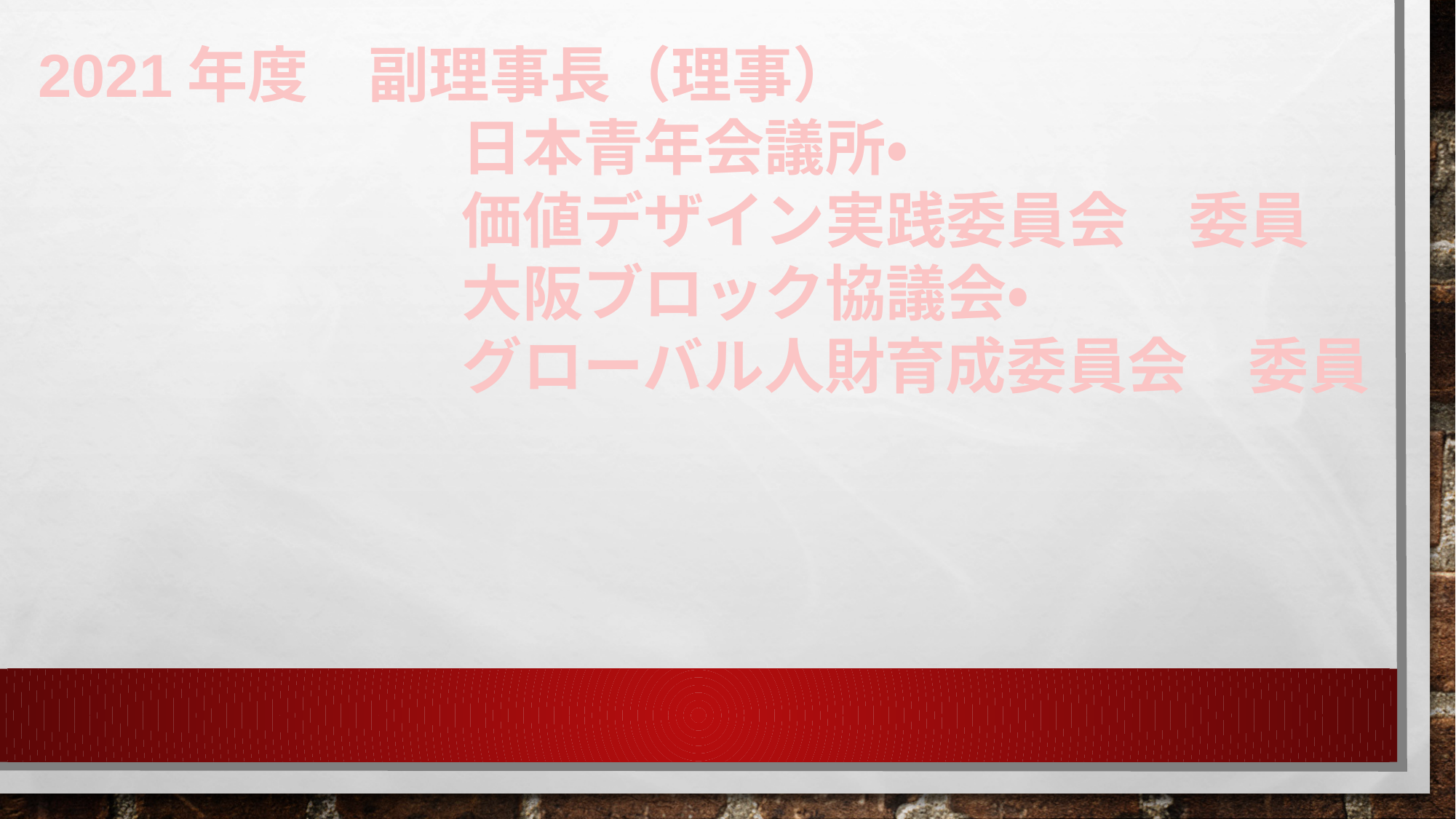

2021年度　副理事長（理事）
　　　　　　　日本青年会議所・
　　　　　　　価値デザイン実践委員会　委員
　　　　　　　大阪ブロック協議会・
　　　　　　　グローバル人財育成委員会　委員